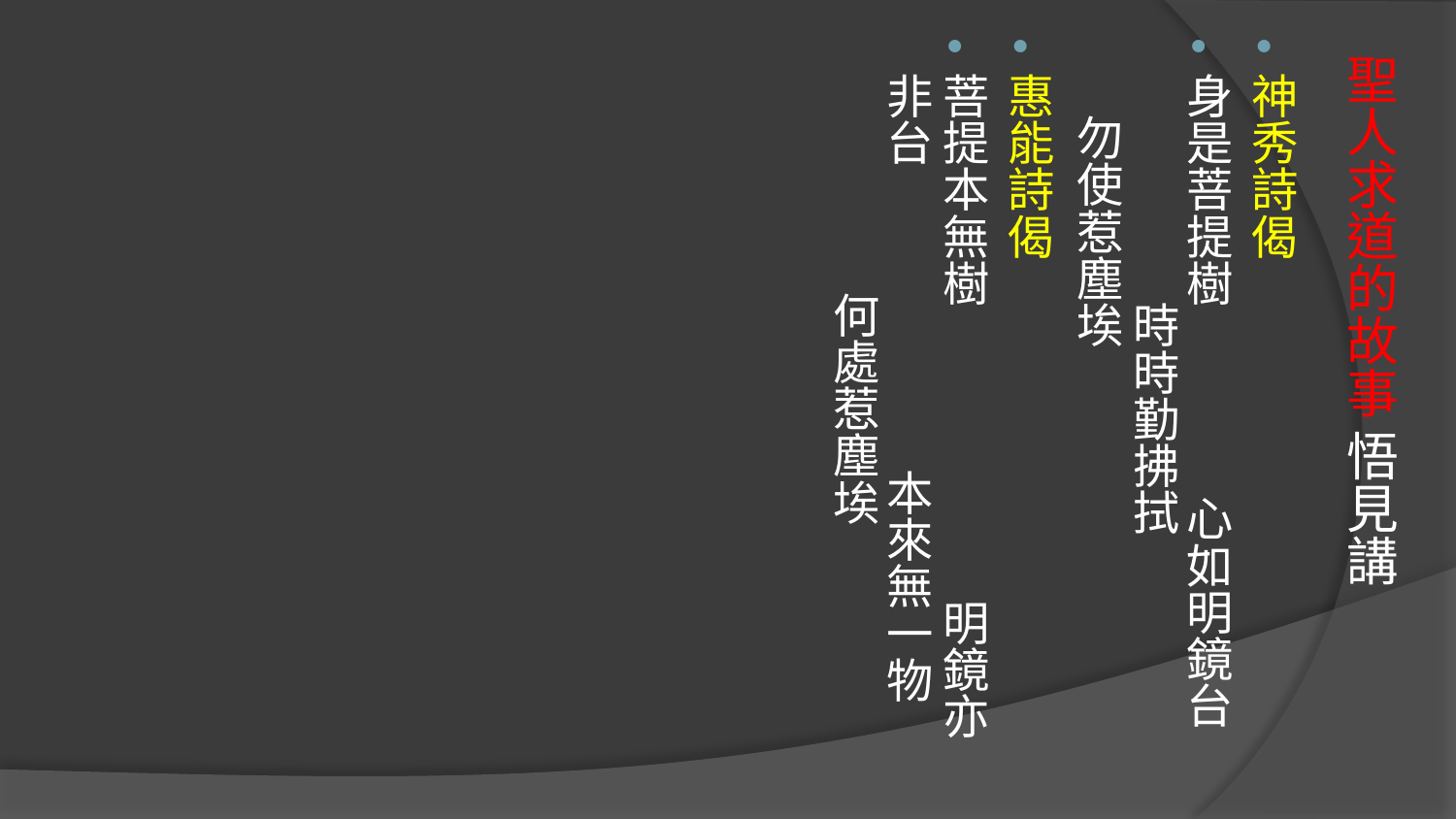

神秀詩偈
身是菩提樹                  心如明鏡台                            時時勤拂拭                            勿使惹塵埃
惠能詩偈
菩提本無樹                            明鏡亦非台                             本來無一物                             何處惹塵埃

# 聖人求道的故事 悟見講